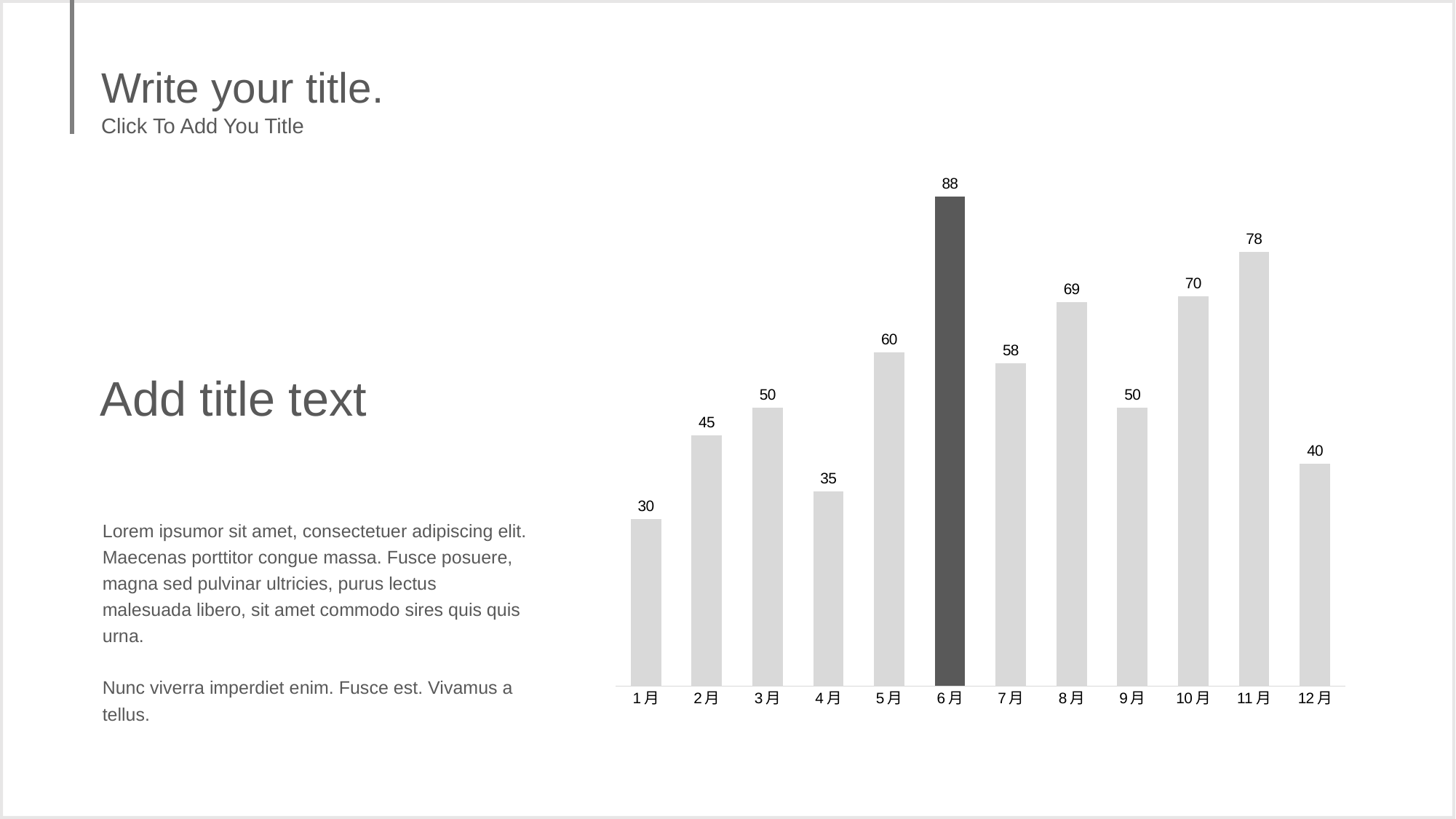

Write your title.
Click To Add You Title

### Chart

| Category | 系列 1 |
|---|---|
| 1月 | 30.0 |
| 2月 | 45.0 |
| 3月 | 50.0 |
| 4月 | 35.0 |
| 5月 | 60.0 |
| 6月 | 88.0 |
| 7月 | 58.0 |
| 8月 | 69.0 |
| 9月 | 50.0 |
| 10月 | 70.0 |
| 11月 | 78.0 |
| 12月 | 40.0 |
Add title text
Lorem ipsumor sit amet, consectetuer adipiscing elit. Maecenas porttitor congue massa. Fusce posuere, magna sed pulvinar ultricies, purus lectus malesuada libero, sit amet commodo sires quis quis urna.

Nunc viverra imperdiet enim. Fusce est. Vivamus a tellus.